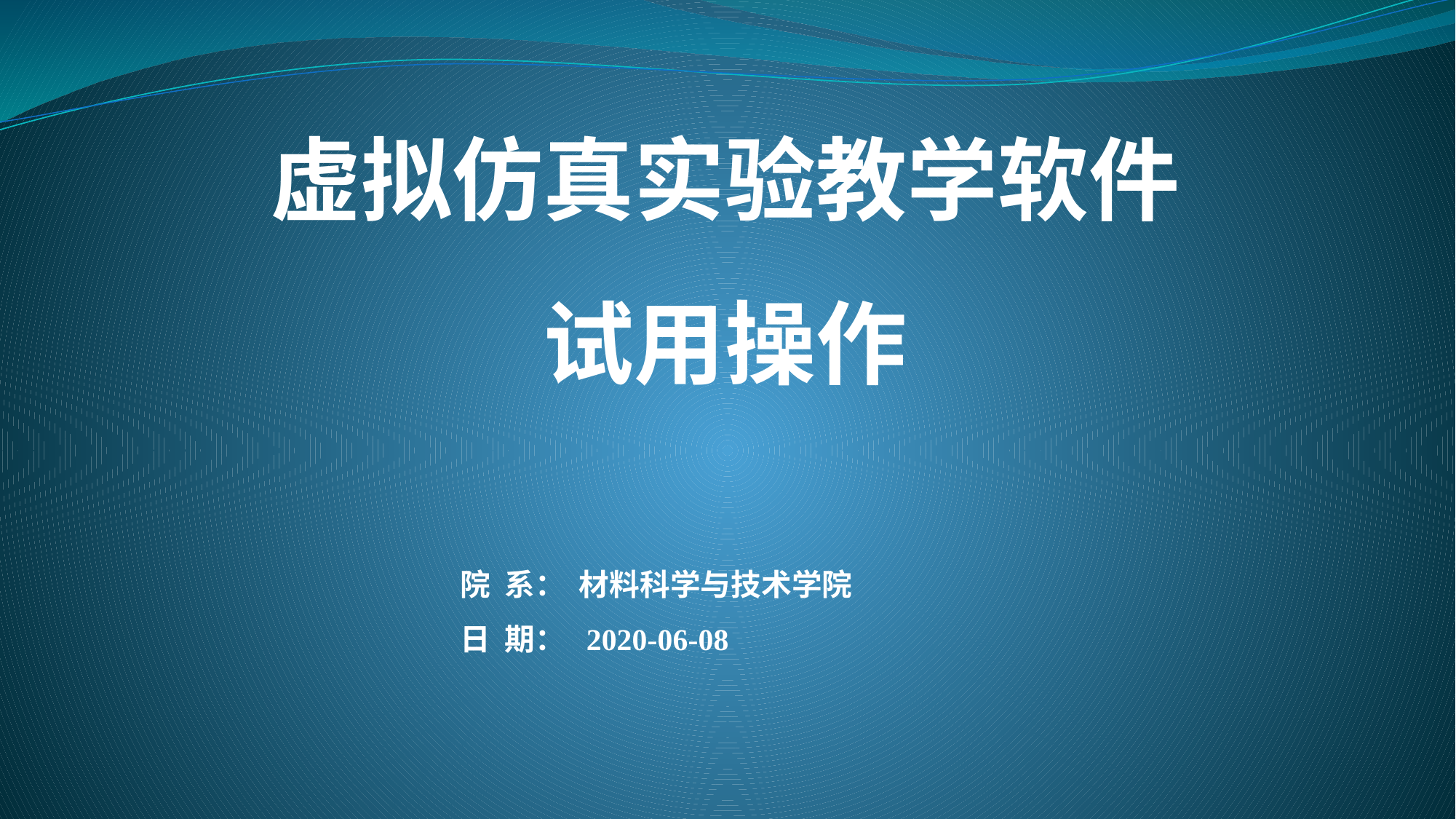

# 虚拟仿真实验教学软件 试用操作
院  系：  材料科学与技术学院
日  期：  2020-06-08